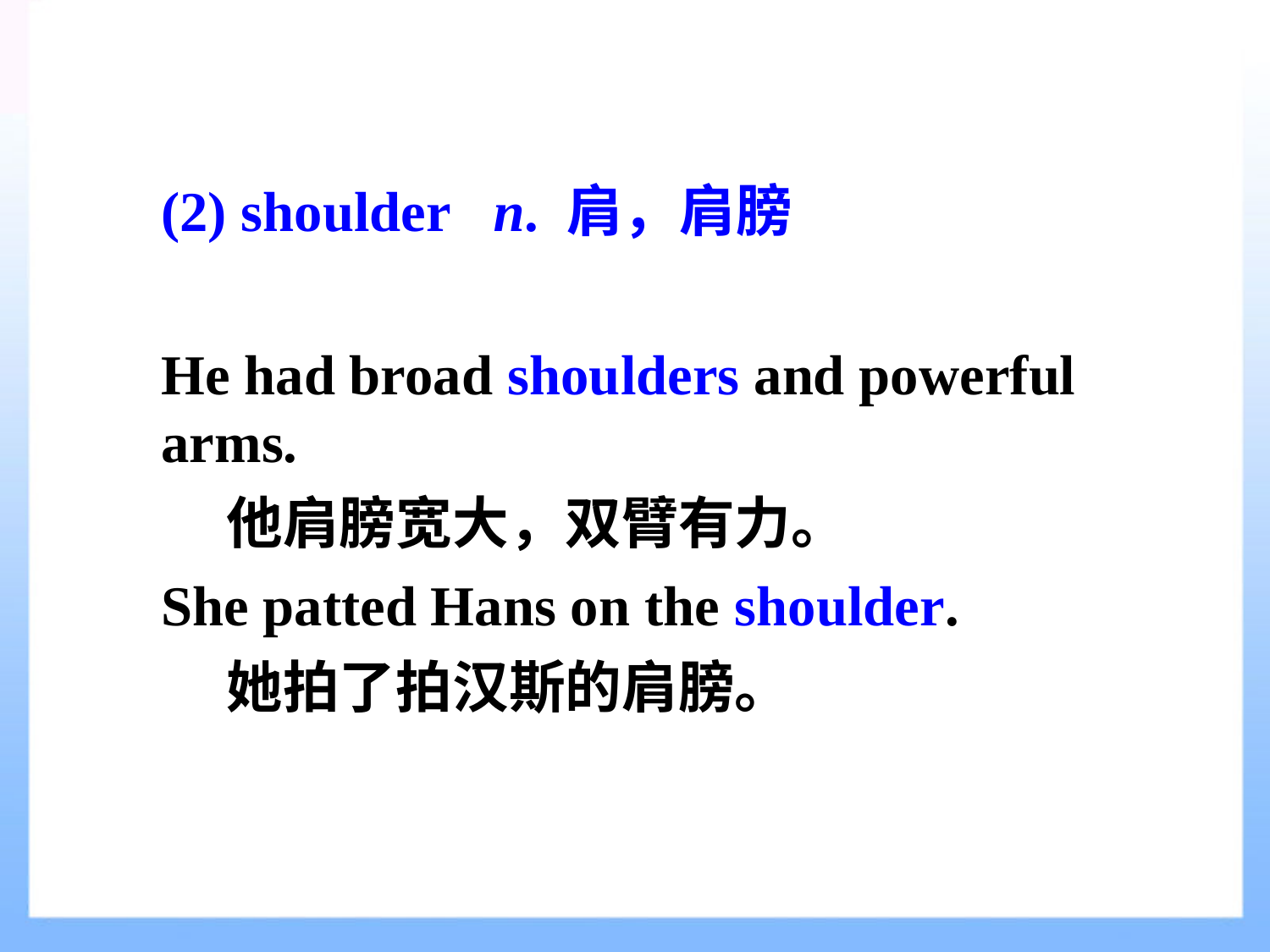

(2) shoulder   n. 肩，肩膀

He had broad shoulders and powerful arms.
    他肩膀宽大，双臂有力。
She patted Hans on the shoulder.
    她拍了拍汉斯的肩膀。